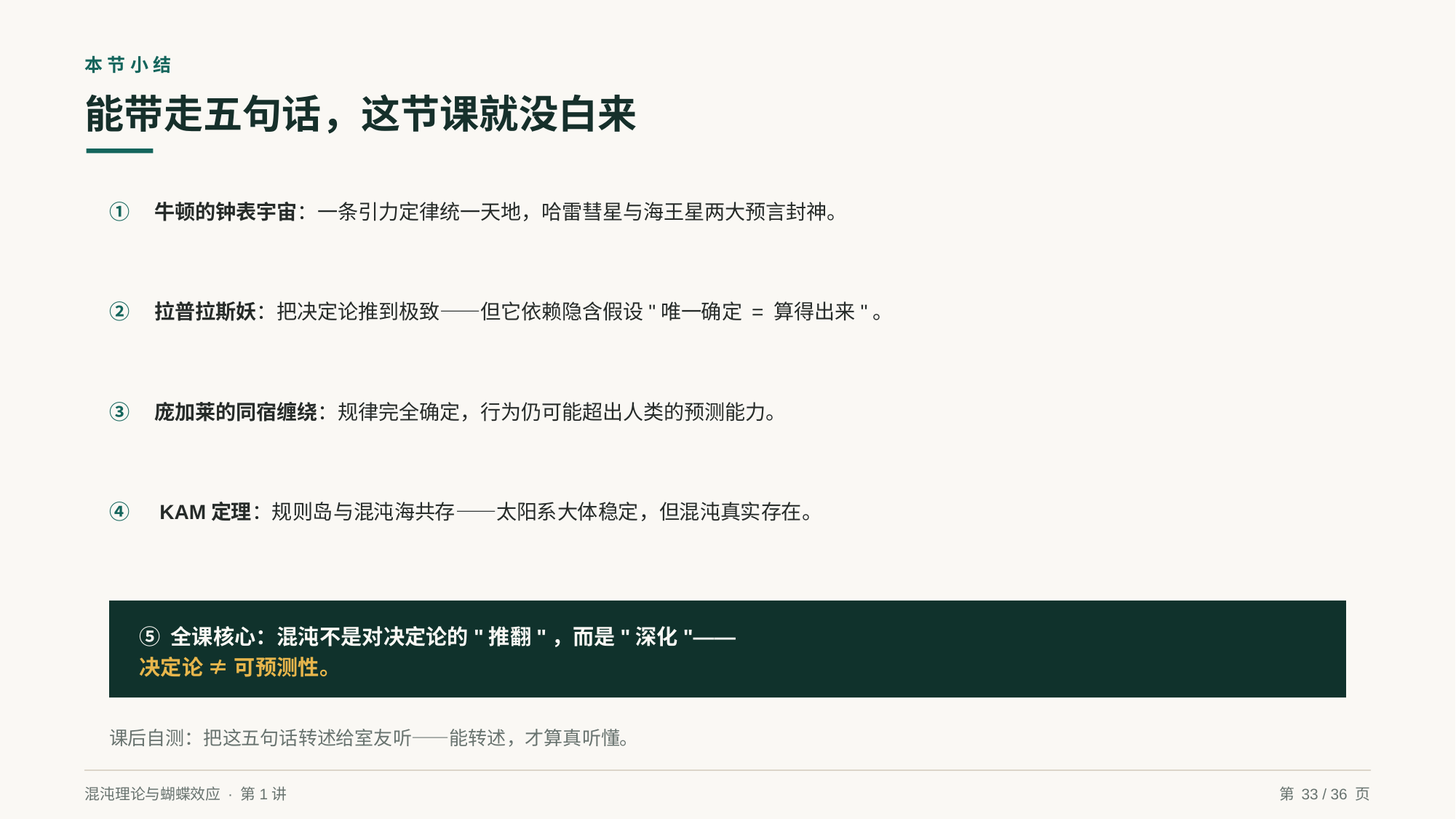

本节小结
能带走五句话，这节课就没白来

①　牛顿的钟表宇宙：一条引力定律统一天地，哈雷彗星与海王星两大预言封神。
②　拉普拉斯妖：把决定论推到极致——但它依赖隐含假设"唯一确定 = 算得出来"。
③　庞加莱的同宿缠绕：规律完全确定，行为仍可能超出人类的预测能力。
④　KAM定理：规则岛与混沌海共存——太阳系大体稳定，但混沌真实存在。

⑤ 全课核心：混沌不是对决定论的"推翻"，而是"深化"——
决定论 ≠ 可预测性。
课后自测：把这五句话转述给室友听——能转述，才算真听懂。

混沌理论与蝴蝶效应 · 第1讲
第 33 / 36 页